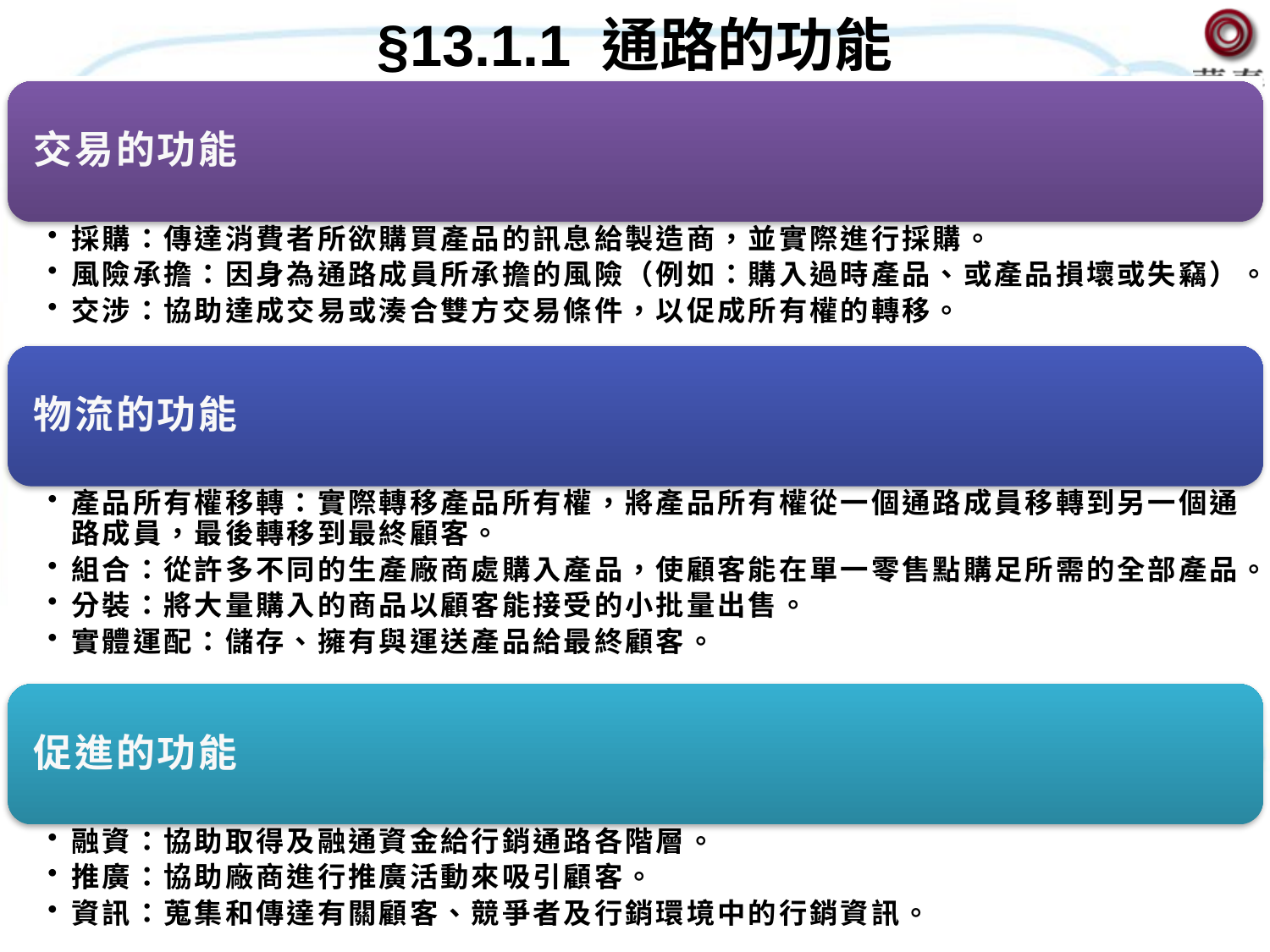

# §13.1.1 通路的功能
交易的功能
採購：傳達消費者所欲購買產品的訊息給製造商，並實際進行採購。
風險承擔：因身為通路成員所承擔的風險（例如：購入過時產品、或產品損壞或失竊）。
交涉：協助達成交易或湊合雙方交易條件，以促成所有權的轉移。
物流的功能
產品所有權移轉：實際轉移產品所有權，將產品所有權從一個通路成員移轉到另一個通路成員，最後轉移到最終顧客。
組合：從許多不同的生產廠商處購入產品，使顧客能在單一零售點購足所需的全部產品。
分裝：將大量購入的商品以顧客能接受的小批量出售。
實體運配：儲存、擁有與運送產品給最終顧客。
促進的功能
融資：協助取得及融通資金給行銷通路各階層。
推廣：協助廠商進行推廣活動來吸引顧客。
資訊：蒐集和傳達有關顧客、競爭者及行銷環境中的行銷資訊。
行銷管理   Chapter 13   行銷通路與實體運配
13-4